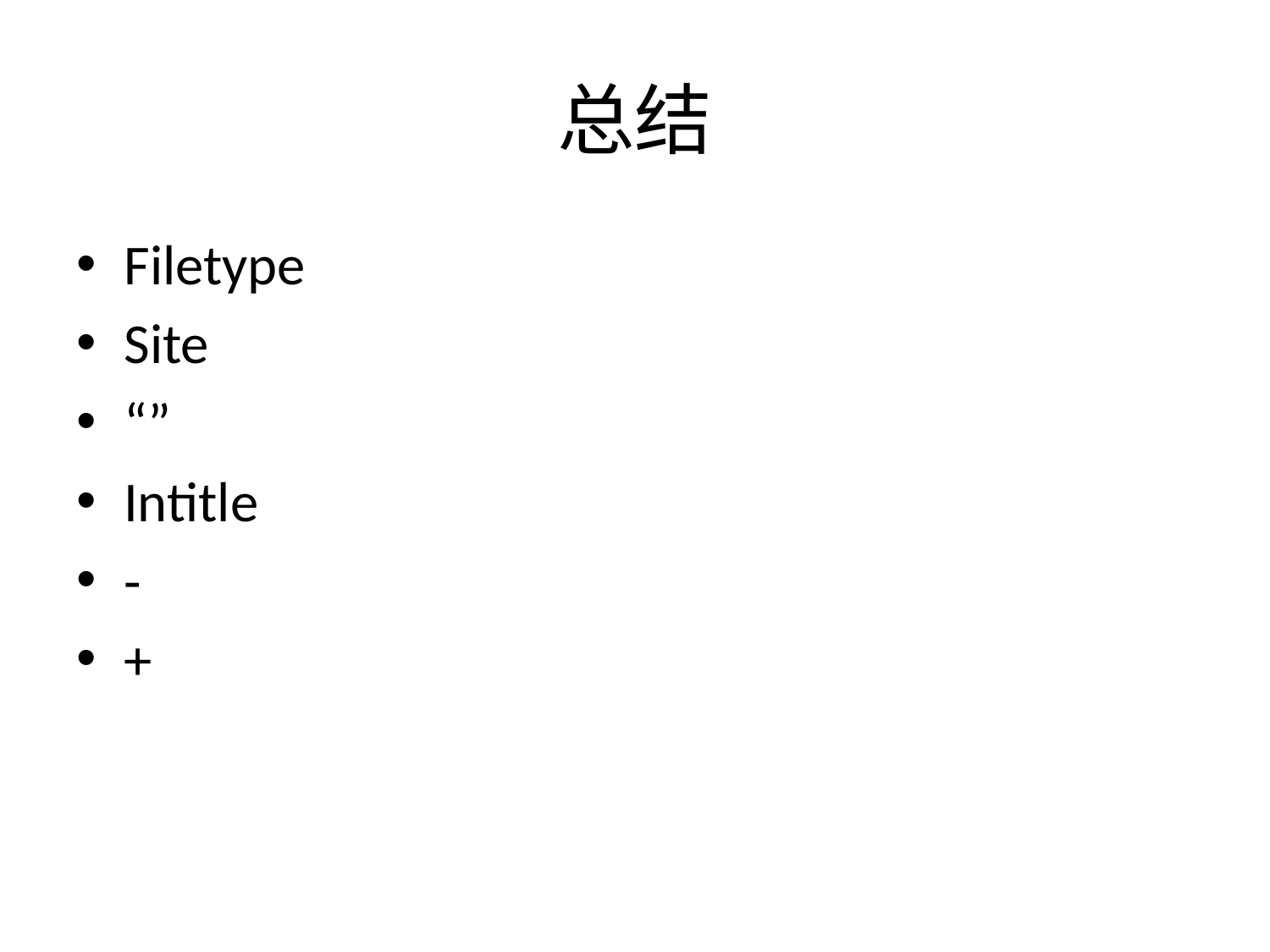

# 总结
Filetype
Site
“”
Intitle
-
+